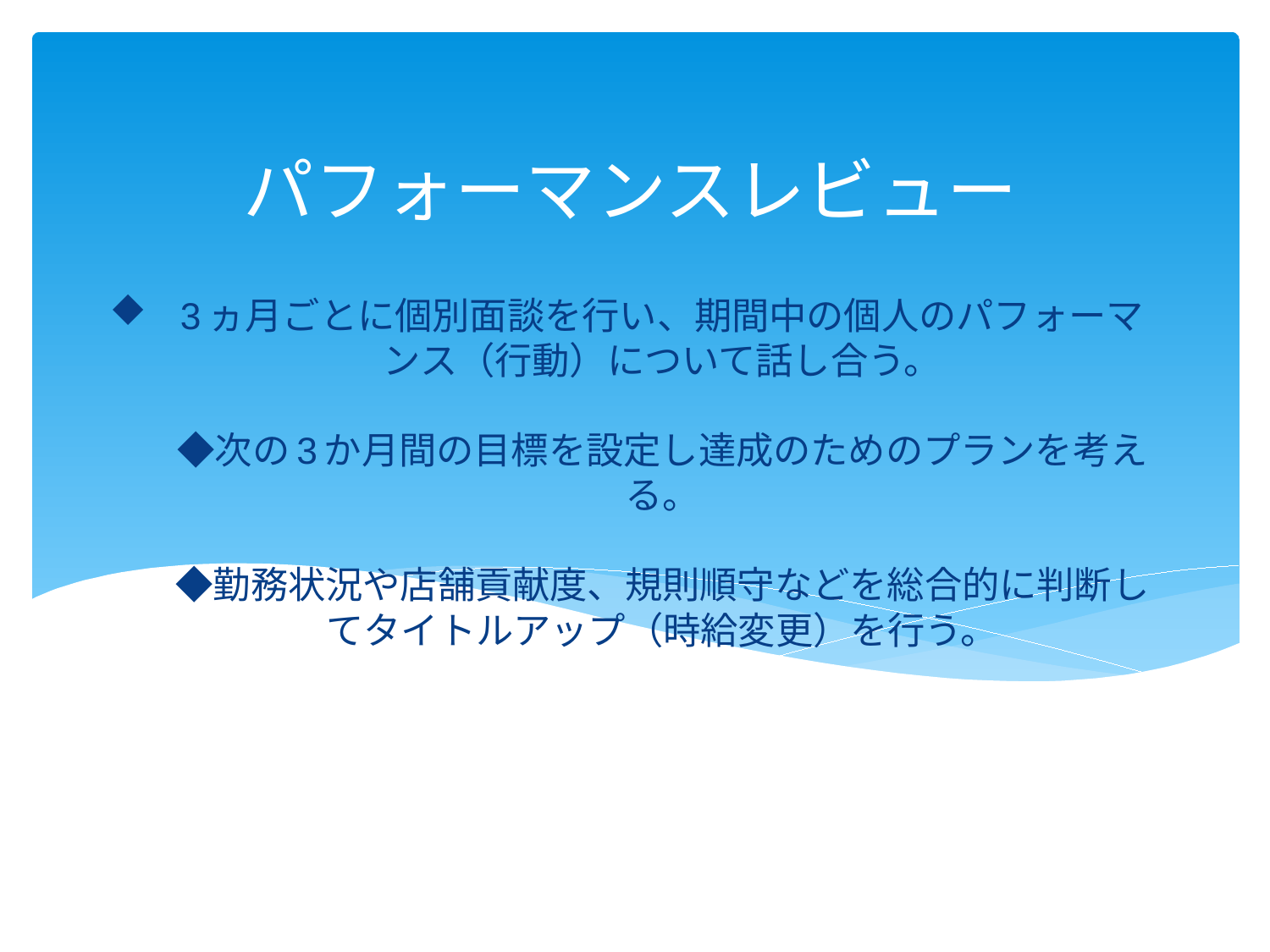

パフォーマンスレビュー
# 3ヵ月ごとに個別面談を行い、期間中の個人のパフォーマンス（行動）について話し合う。 ◆次の3か月間の目標を設定し達成のためのプランを考える。 ◆勤務状況や店舗貢献度、規則順守などを総合的に判断してタイトルアップ（時給変更）を行う。